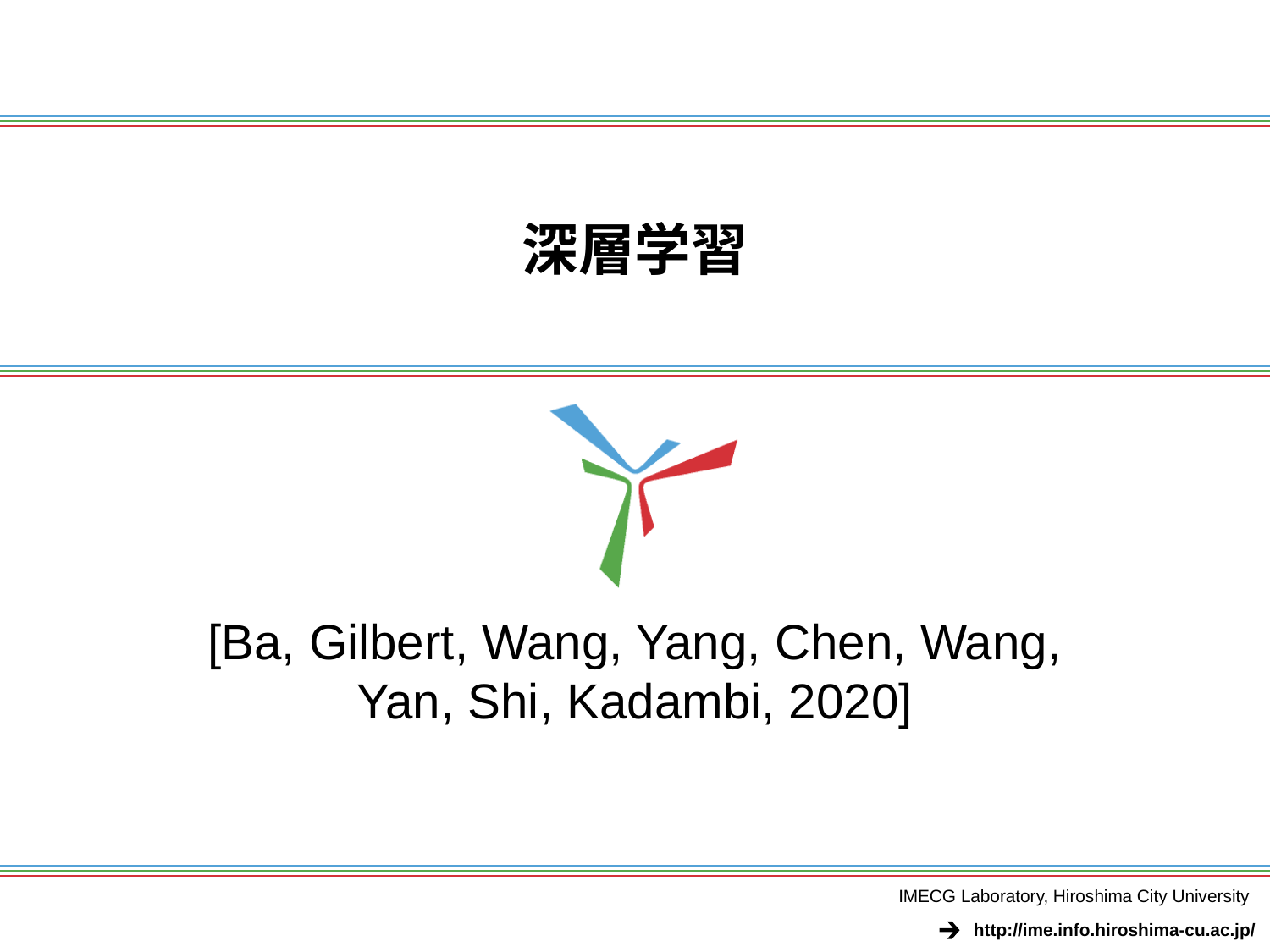

# 深層学習
[Ba, Gilbert, Wang, Yang, Chen, Wang, Yan, Shi, Kadambi, 2020]